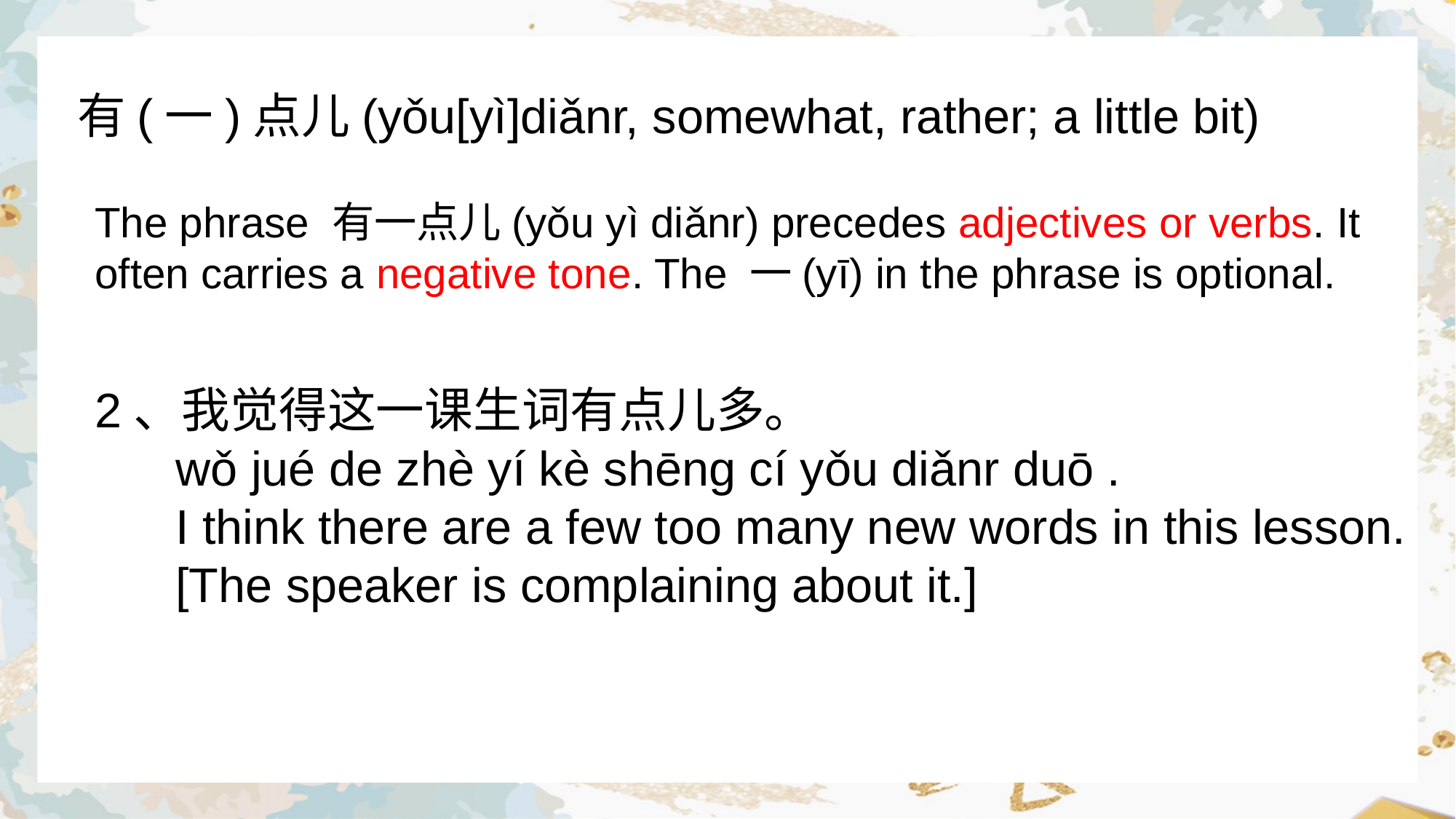

有(一)点儿(yǒu[yì]diǎnr, somewhat, rather; a little bit)
The phrase 有一点儿(yǒu yì diǎnr) precedes adjectives or verbs. It often carries a negative tone. The 一(yī) in the phrase is optional.
2、我觉得这一课生词有点儿多。
      wǒ jué de zhè yí kè shēng cí yǒu diǎnr duō .
      I think there are a few too many new words in this lesson.
      [The speaker is complaining about it.]